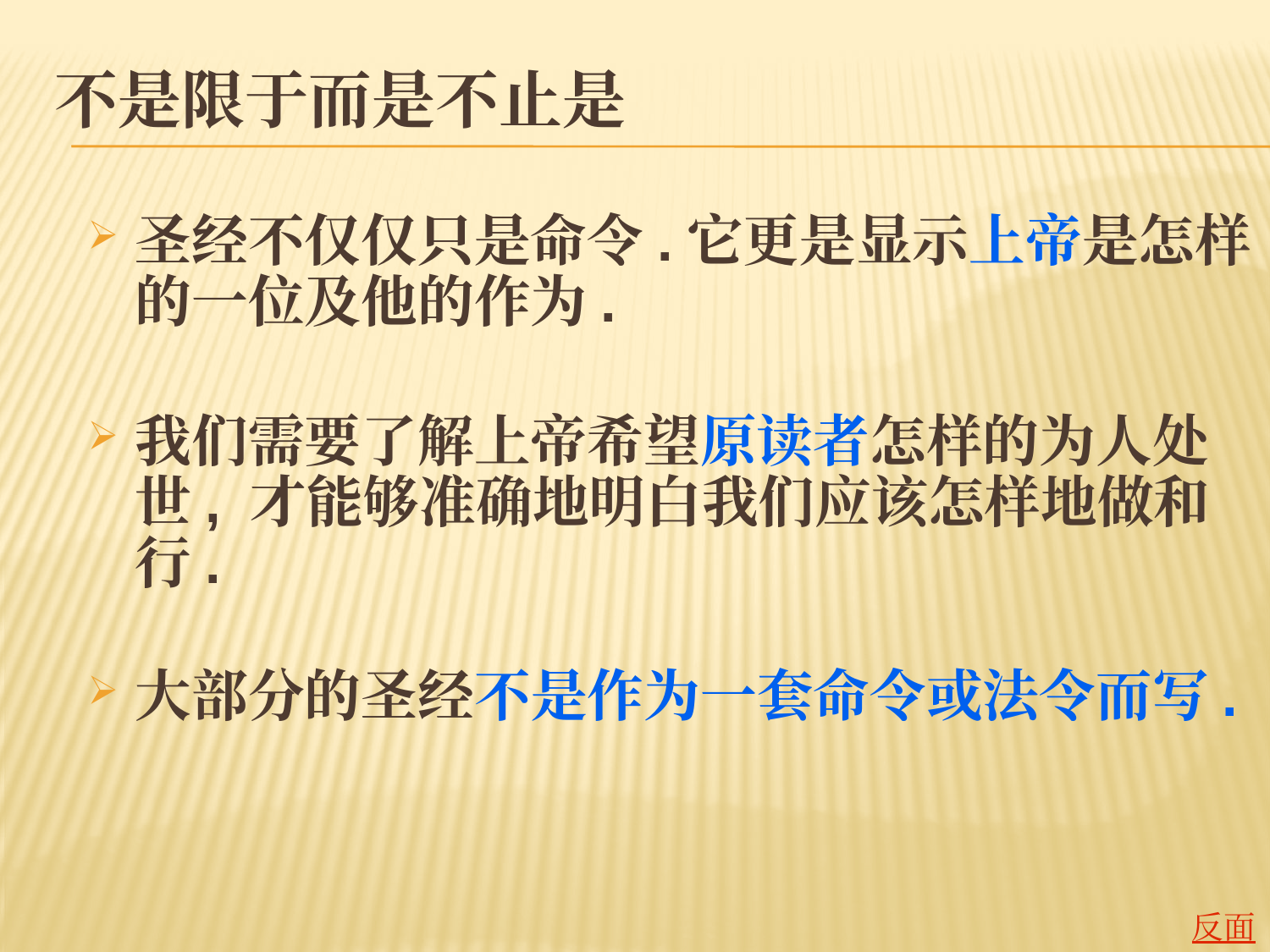

# 不是限于而是不止是
圣经不仅仅只是命令.它更是显示上帝是怎样的一位及他的作为.
我们需要了解上帝希望原读者怎样的为人处世, 才能够准确地明白我们应该怎样地做和行.
大部分的圣经不是作为一套命令或法令而写.

反面